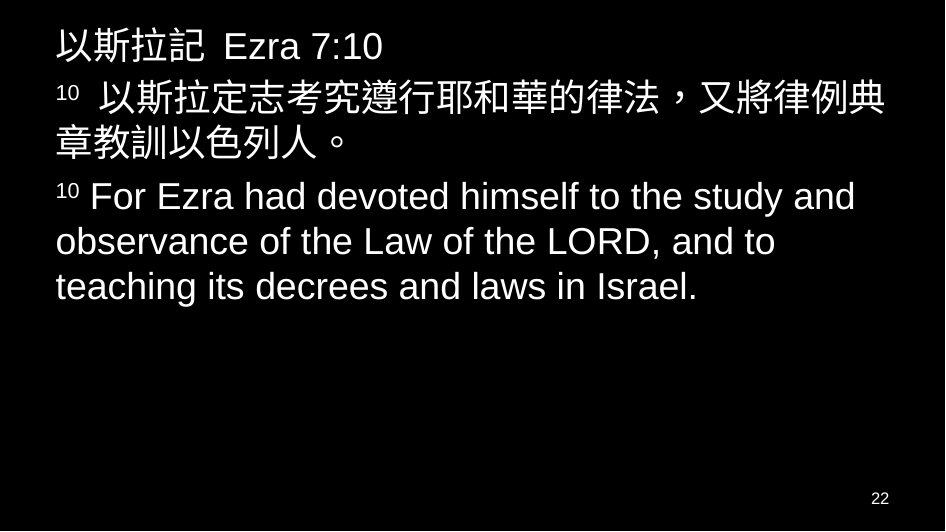

以斯拉記 Ezra 7:10
10 以斯拉定志考究遵行耶和華的律法，又將律例典章教訓以色列人。
10 For Ezra had devoted himself to the study and observance of the Law of the Lord, and to teaching its decrees and laws in Israel.

22